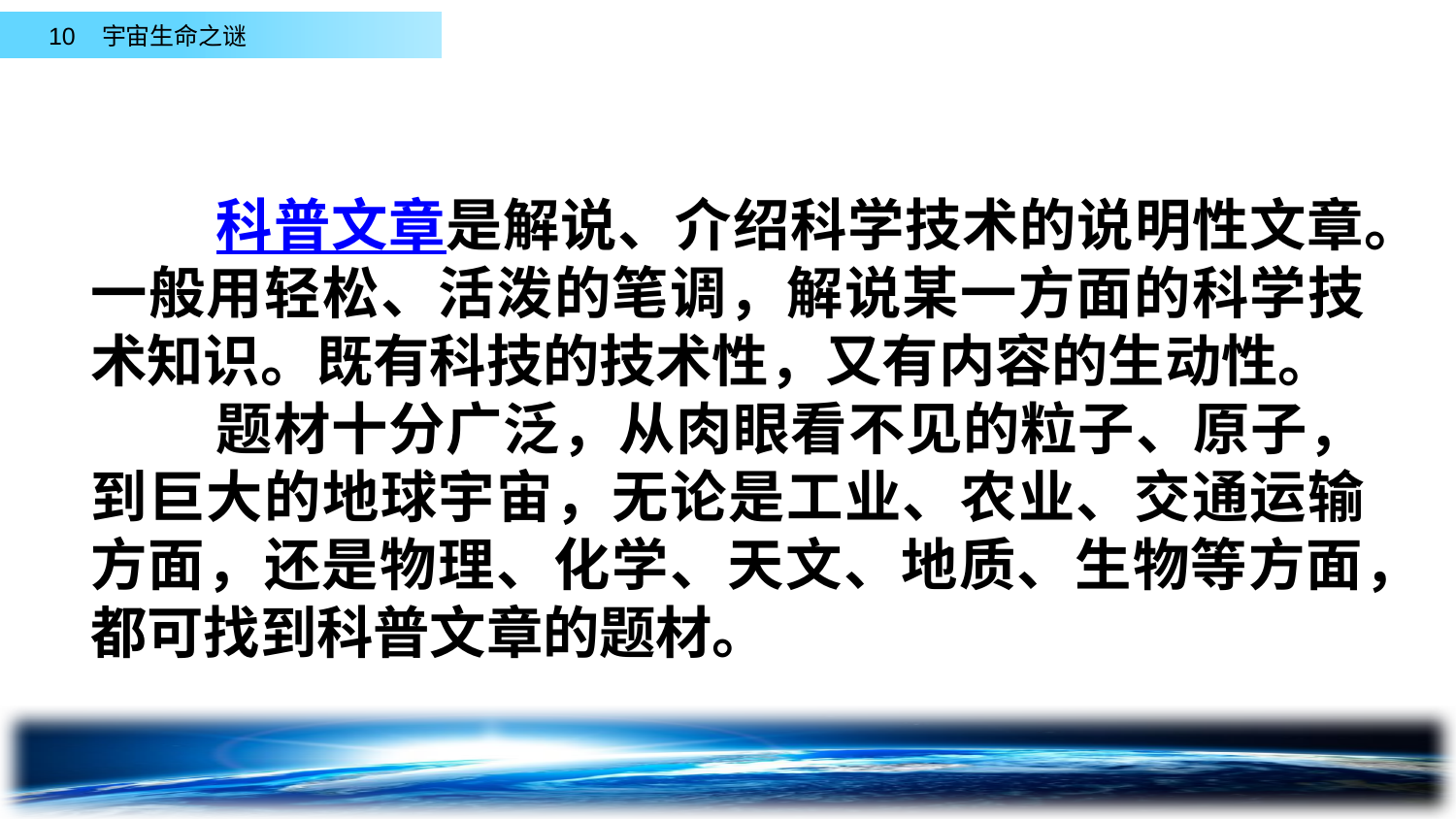

科普文章是解说、介绍科学技术的说明性文章。一般用轻松、活泼的笔调，解说某一方面的科学技术知识。既有科技的技术性，又有内容的生动性。
 题材十分广泛，从肉眼看不见的粒子、原子，到巨大的地球宇宙，无论是工业、农业、交通运输方面，还是物理、化学、天文、地质、生物等方面，都可找到科普文章的题材。